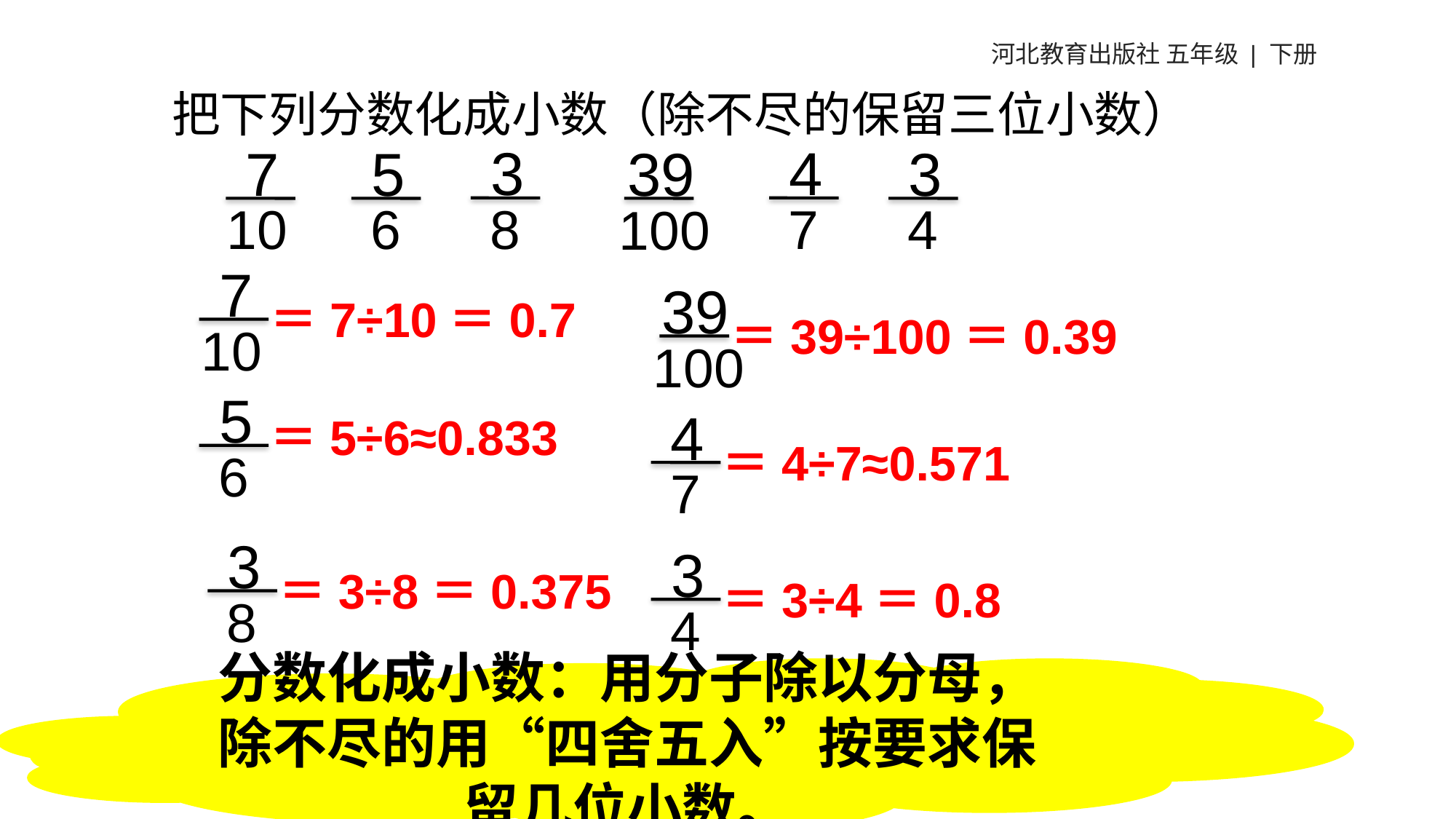

河北教育出版社 五年级 | 下册
把下列分数化成小数（除不尽的保留三位小数）
3
8

4
7

39
100

7
10

5
6

3
4

7
10

39
100

＝7÷10＝0.7
＝39÷100＝0.39
5
6

4
7

＝5÷6≈0.833
＝4÷7≈0.571
3
8

3
4

＝3÷8＝0.375
＝3÷4＝0.8
分数化成小数：用分子除以分母，除不尽的用“四舍五入”按要求保
留几位小数。